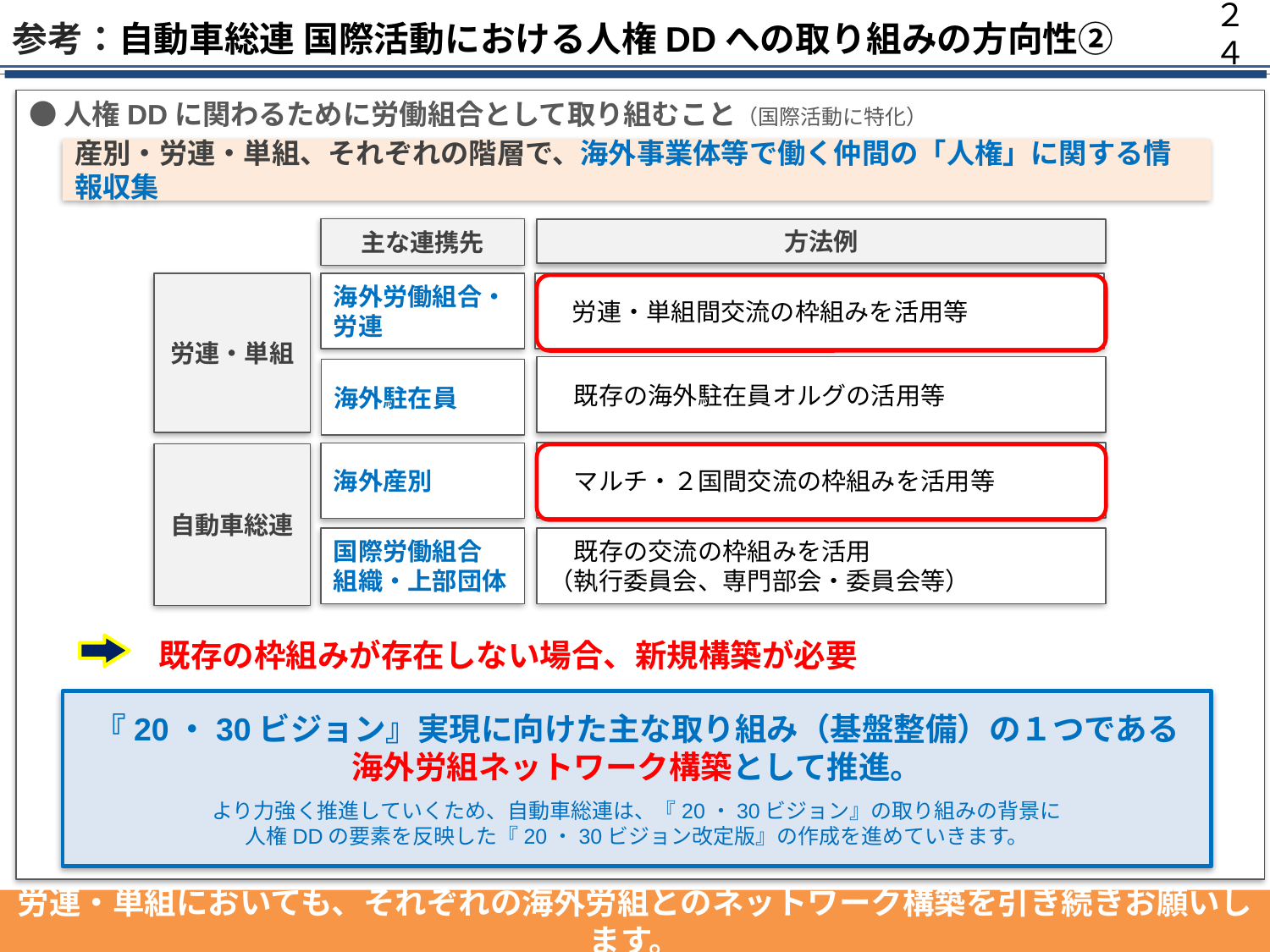

２４

20・30ビジョン実現活動への人権DDの反映イメージ
参考：自動車総連 国際活動における人権DDへの取り組みの方向性②

●人権DDに関わるために労働組合として取り組むこと（国際活動に特化）
産別・労連・単組、それぞれの階層で、海外事業体等で働く仲間の「人権」に関する情報収集
主な連携先
方法例
　労連・単組間交流の枠組みを活用等
労連・単組
海外労働組合・
労連

　既存の海外駐在員オルグの活用等
海外駐在員
　マルチ・２国間交流の枠組みを活用等
海外産別
自動車総連

国際労働組合
組織・上部団体
　既存の交流の枠組みを活用
（執行委員会、専門部会・委員会等）
既存の枠組みが存在しない場合、新規構築が必要

『20・30ビジョン』実現に向けた主な取り組み（基盤整備）の１つである
海外労組ネットワーク構築として推進。

より力強く推進していくため、自動車総連は、『20・30ビジョン』の取り組みの背景に
人権DDの要素を反映した『20・30ビジョン改定版』の作成を進めていきます。
労連・単組においても、それぞれの海外労組とのネットワーク構築を引き続きお願いします。